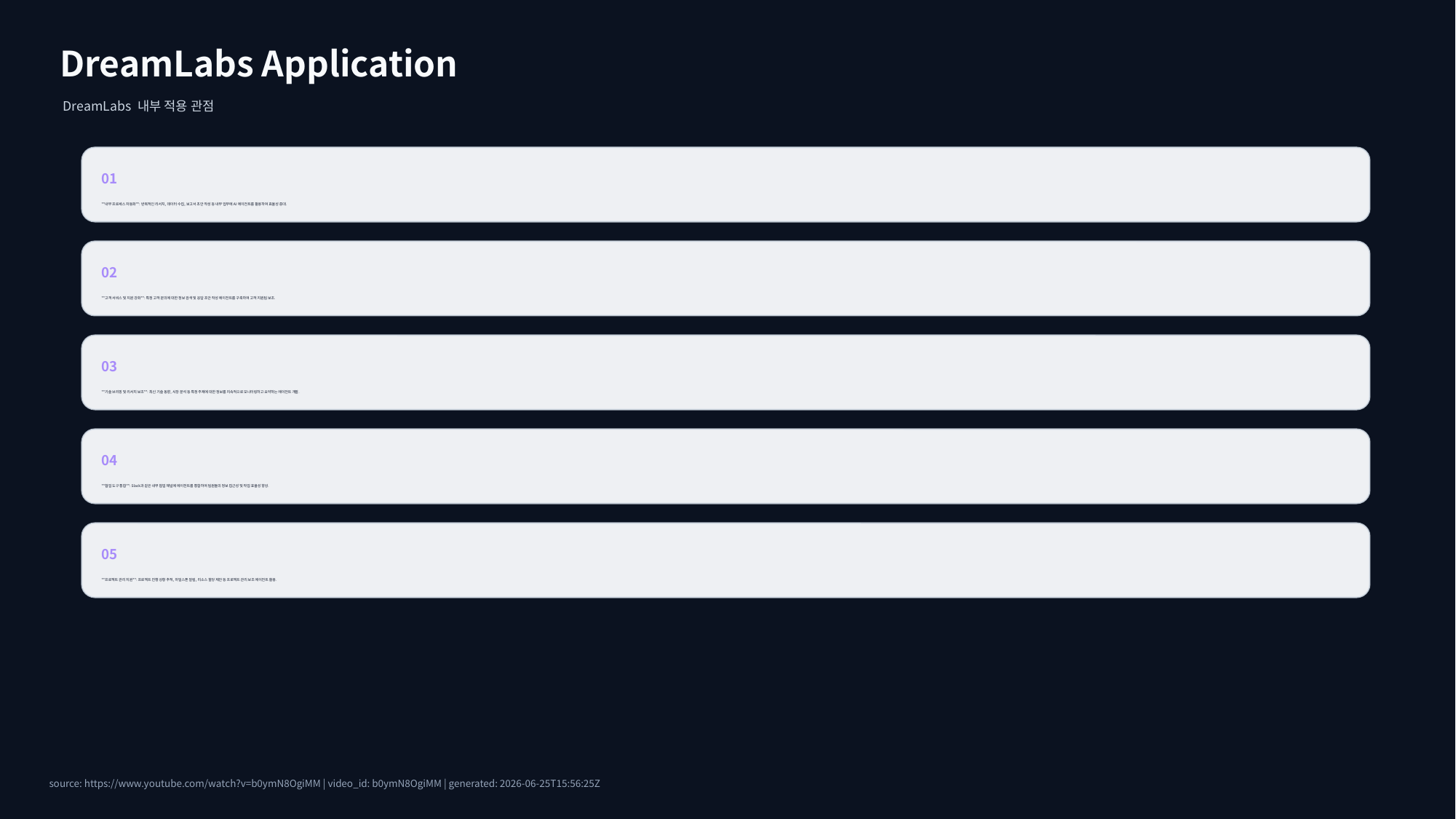

DreamLabs Application
DreamLabs 내부 적용 관점

01
**내부 프로세스 자동화**: 반복적인 리서치, 데이터 수집, 보고서 초안 작성 등 내부 업무에 AI 에이전트를 활용하여 효율성 증대.

02
**고객 서비스 및 지원 강화**: 특정 고객 문의에 대한 정보 검색 및 응답 초안 작성 에이전트를 구축하여 고객 지원팀 보조.

03
**기술 브리핑 및 리서치 보조**: 최신 기술 동향, 시장 분석 등 특정 주제에 대한 정보를 지속적으로 모니터링하고 요약하는 에이전트 개발.

04
**협업 도구 통합**: Slack과 같은 내부 협업 채널에 에이전트를 통합하여 팀원들의 정보 접근성 및 작업 효율성 향상.

05
**프로젝트 관리 지원**: 프로젝트 진행 상황 추적, 마일스톤 알림, 리소스 할당 제안 등 프로젝트 관리 보조 에이전트 활용.
source: https://www.youtube.com/watch?v=b0ymN8OgiMM | video_id: b0ymN8OgiMM | generated: 2026-06-25T15:56:25Z